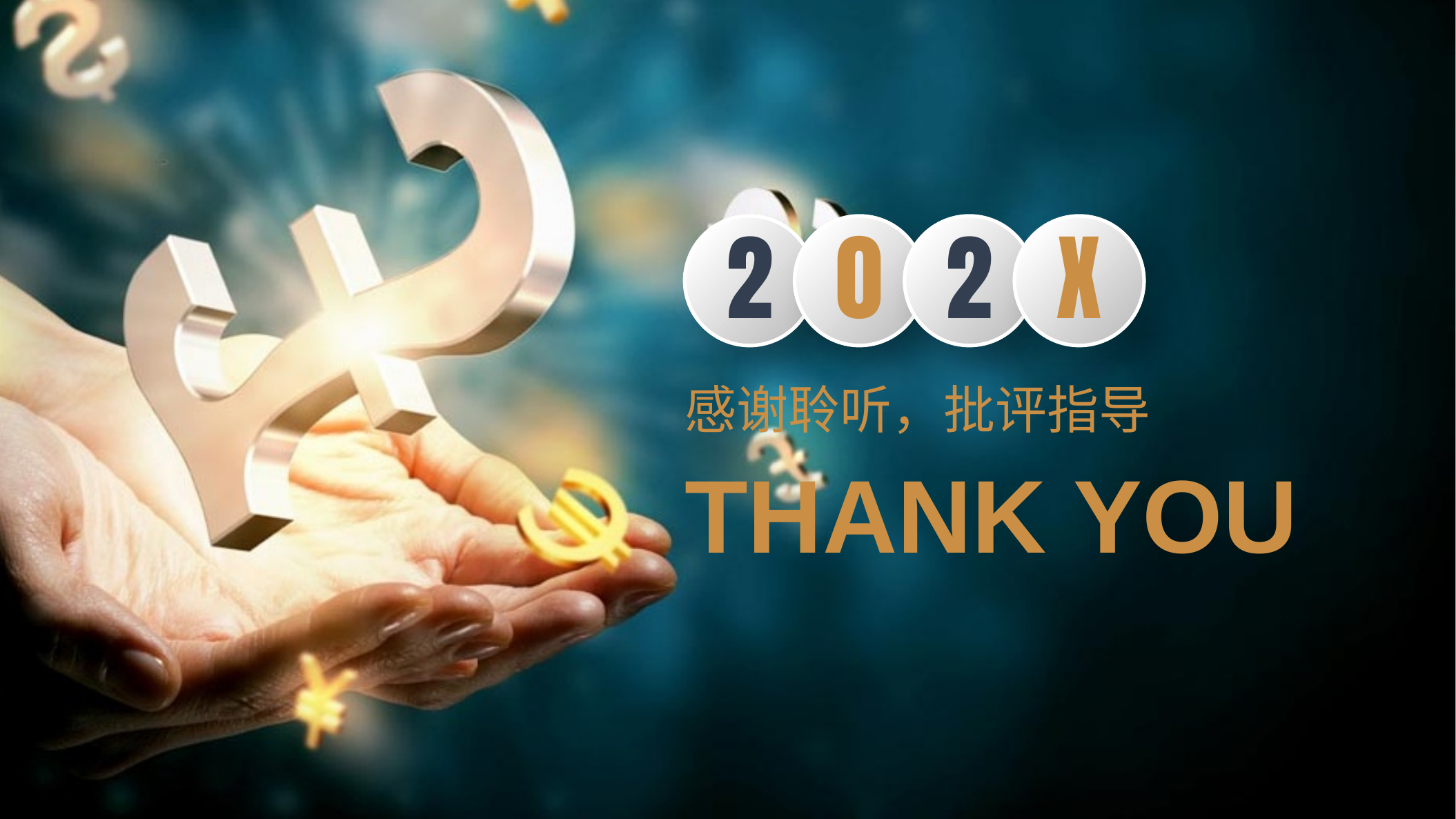

2
0
2
X
感谢聆听，批评指导
THANK YOU